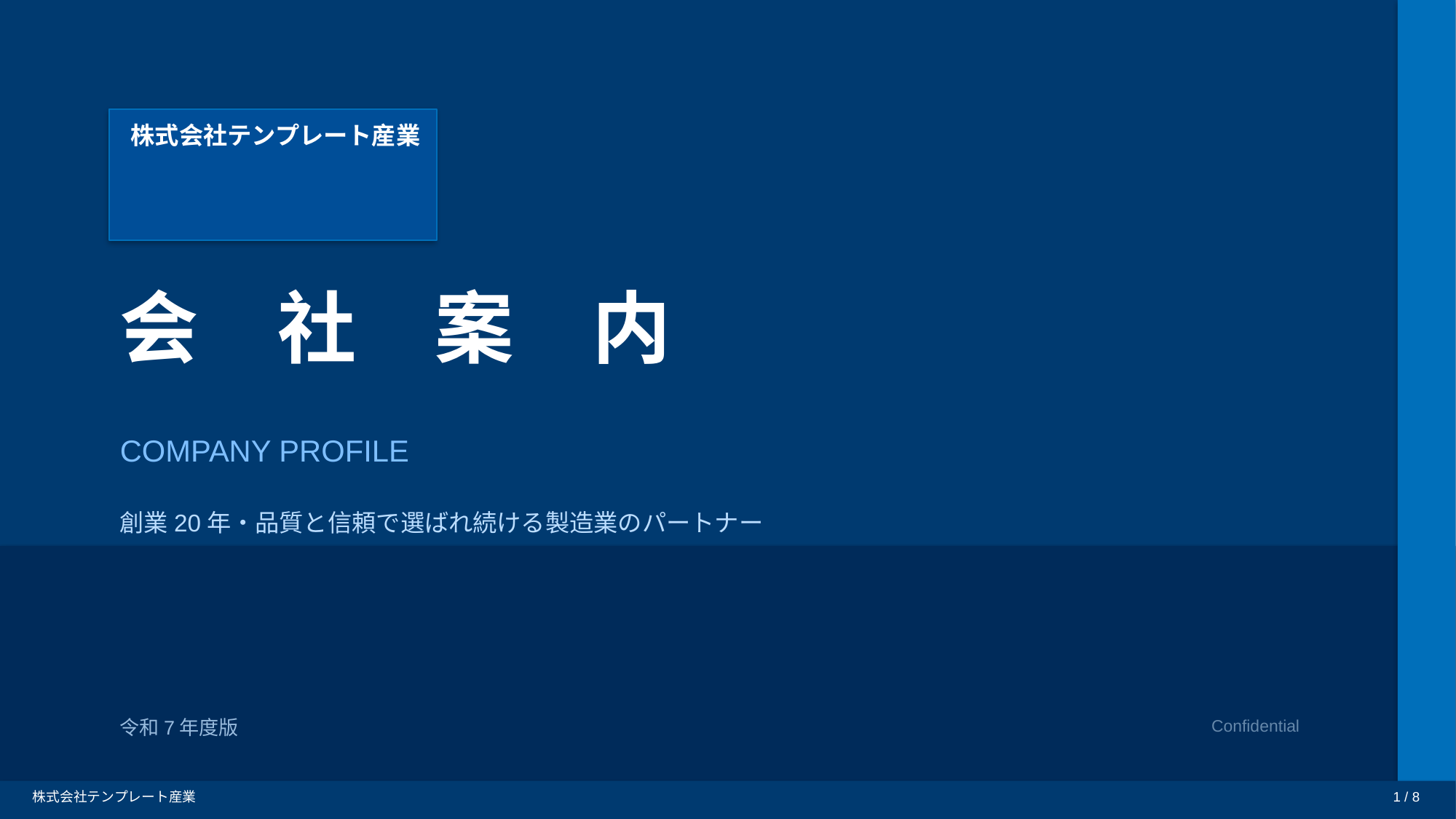

株式会社テンプレート産業
会　社　案　内
COMPANY PROFILE
創業20年・品質と信頼で選ばれ続ける製造業のパートナー

令和7年度版
Confidential

株式会社テンプレート産業
1 / 8